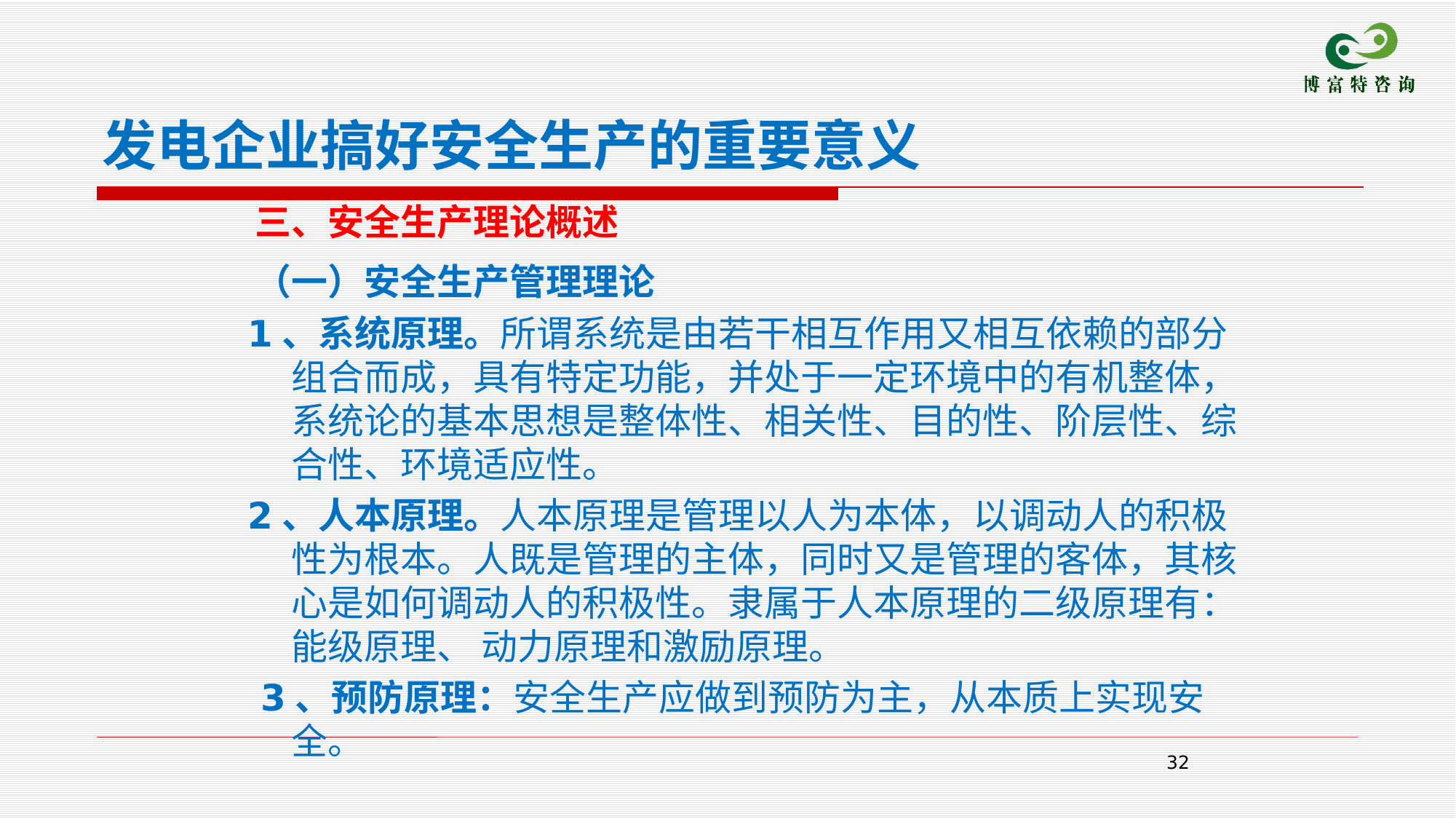

发电企业搞好安全生产的重要意义
 三、安全生产理论概述
 （一）安全生产管理理论
 1、系统原理。所谓系统是由若干相互作用又相互依赖的部分组合而成，具有特定功能，并处于一定环境中的有机整体，系统论的基本思想是整体性、相关性、目的性、阶层性、综合性、环境适应性。
 2、人本原理。人本原理是管理以人为本体，以调动人的积极性为根本。人既是管理的主体，同时又是管理的客体，其核心是如何调动人的积极性。隶属于人本原理的二级原理有：能级原理、 动力原理和激励原理。
  3、预防原理：安全生产应做到预防为主，从本质上实现安全。

32